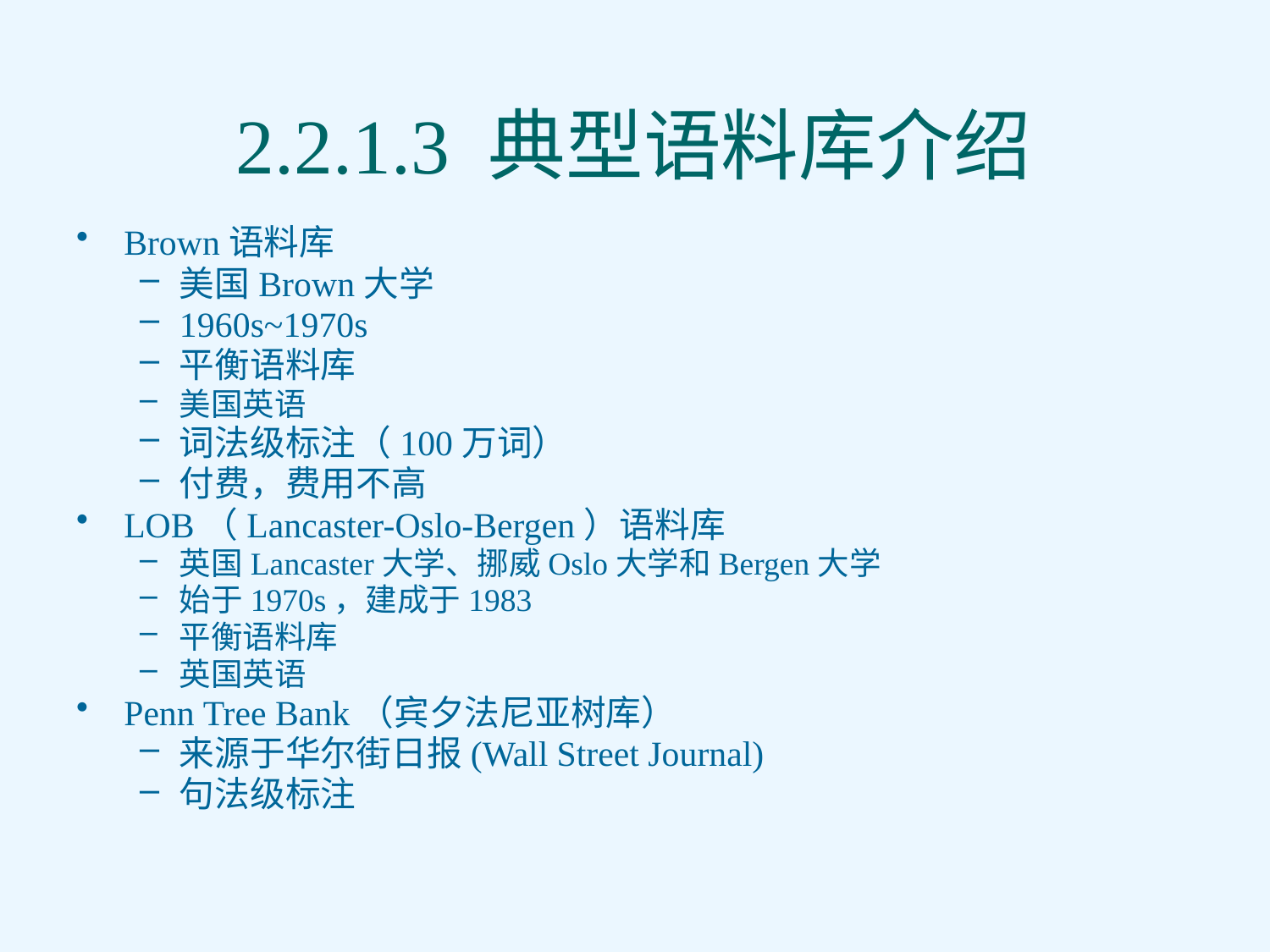

# 2.2.1.3 典型语料库介绍
Brown语料库
美国Brown大学
1960s~1970s
平衡语料库
美国英语
词法级标注（100万词）
付费，费用不高
LOB（Lancaster-Oslo-Bergen）语料库
英国Lancaster大学、挪威Oslo大学和Bergen大学
始于1970s，建成于1983
平衡语料库
英国英语
Penn Tree Bank（宾夕法尼亚树库）
来源于华尔街日报(Wall Street Journal)
句法级标注